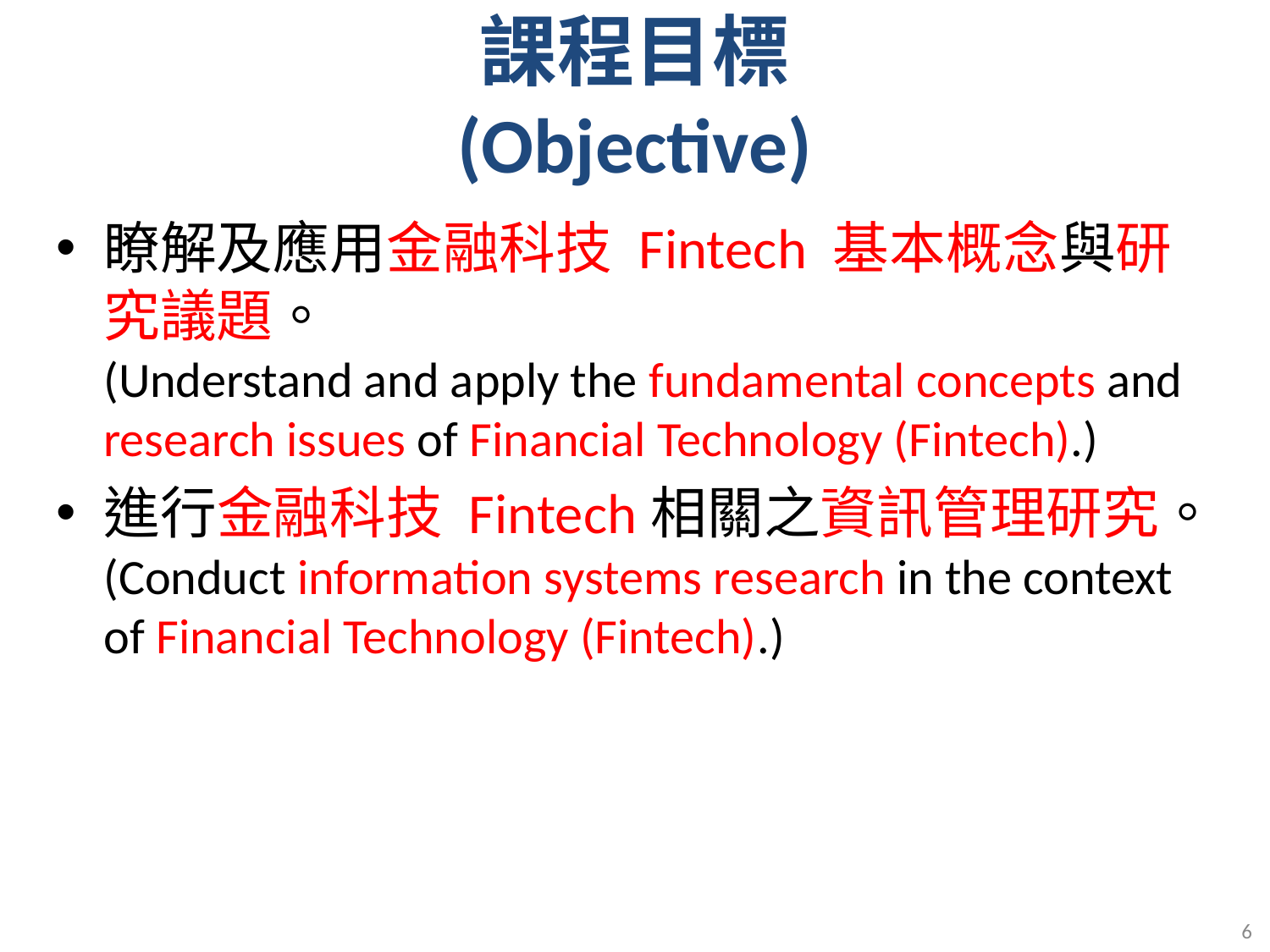

# 課程目標 (Objective)
瞭解及應用金融科技 Fintech 基本概念與研究議題。
(Understand and apply the fundamental concepts and research issues of Financial Technology (Fintech).)
進行金融科技 Fintech相關之資訊管理研究。
(Conduct information systems research in the context of Financial Technology (Fintech).)
6